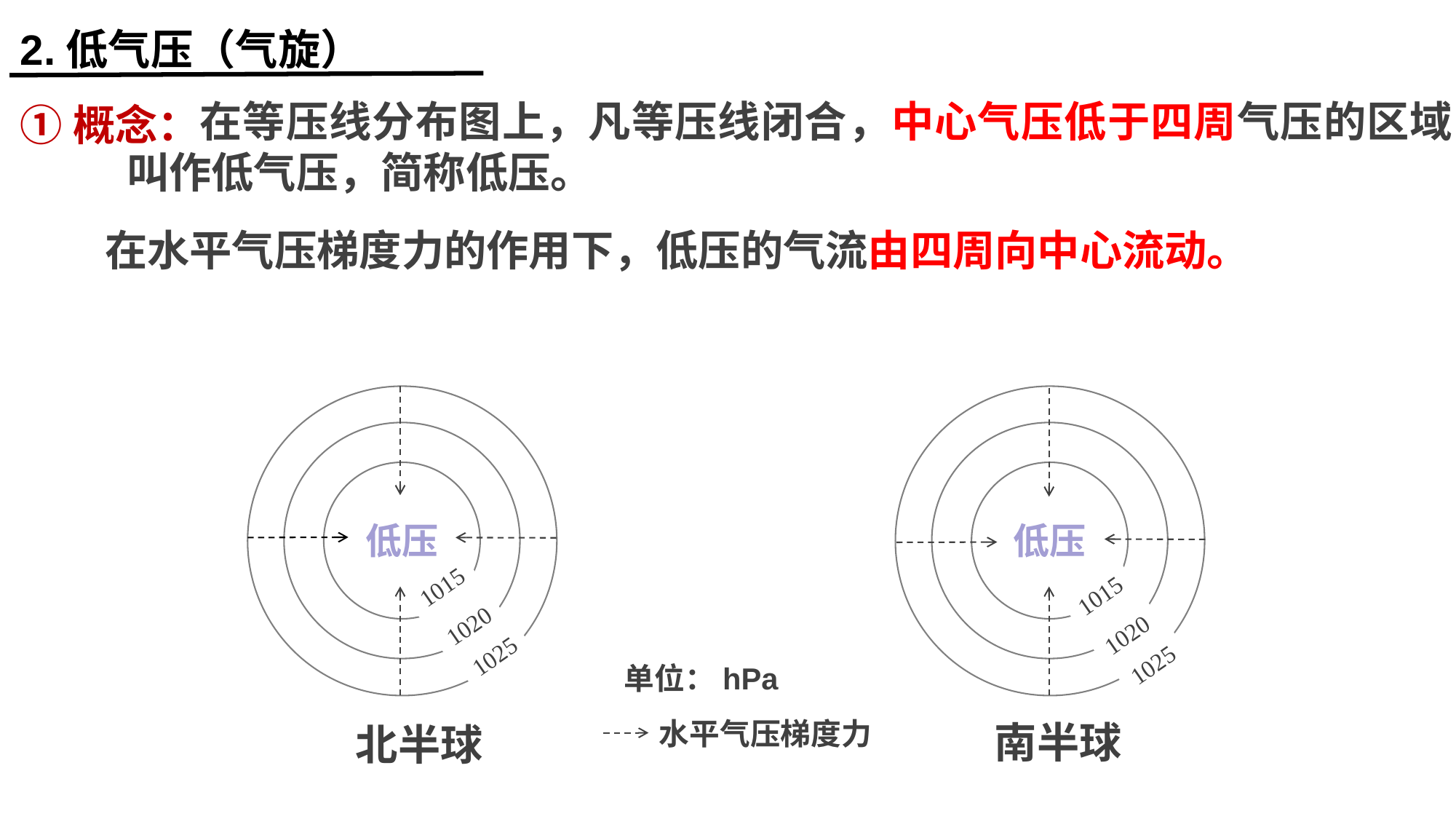

2.低气压（气旋）
①概念：
       在等压线分布图上，凡等压线闭合，中心气压低于四周气压的区域，叫作低气压，简称低压。
      在水平气压梯度力的作用下，低压的气流由四周向中心流动。

低压
低压
1015
1015
1020
1020
1025
1025
单位：hPa
水平气压梯度力
南半球
北半球